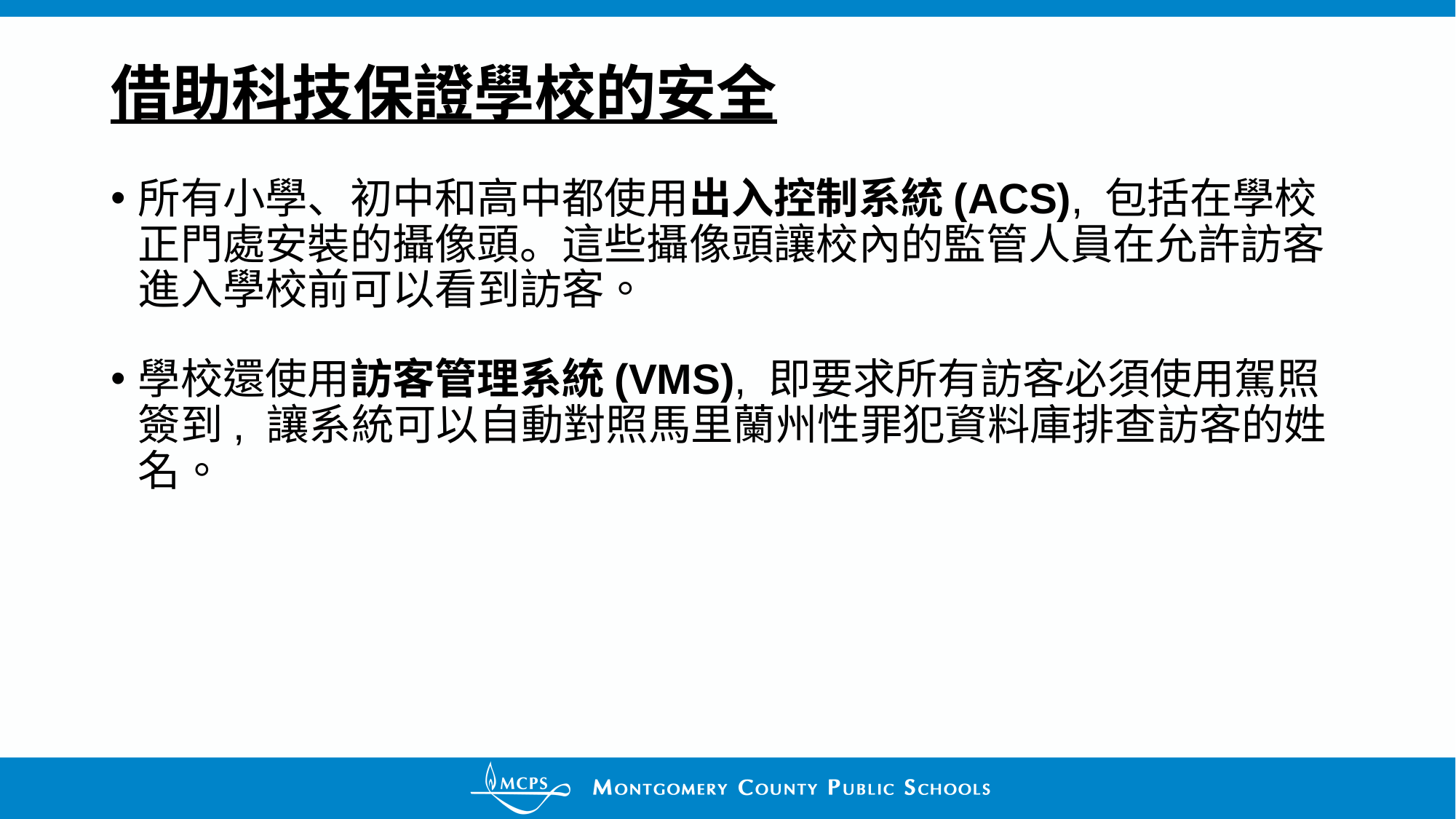

# 借助科技保證學校的安全
所有小學、初中和高中都使用出入控制系統(ACS), 包括在學校正門處安裝的攝像頭。這些攝像頭讓校內的監管人員在允許訪客進入學校前可以看到訪客。

學校還使用訪客管理系統(VMS), 即要求所有訪客必須使用駕照簽到, 讓系統可以自動對照馬里蘭州性罪犯資料庫排查訪客的姓名。